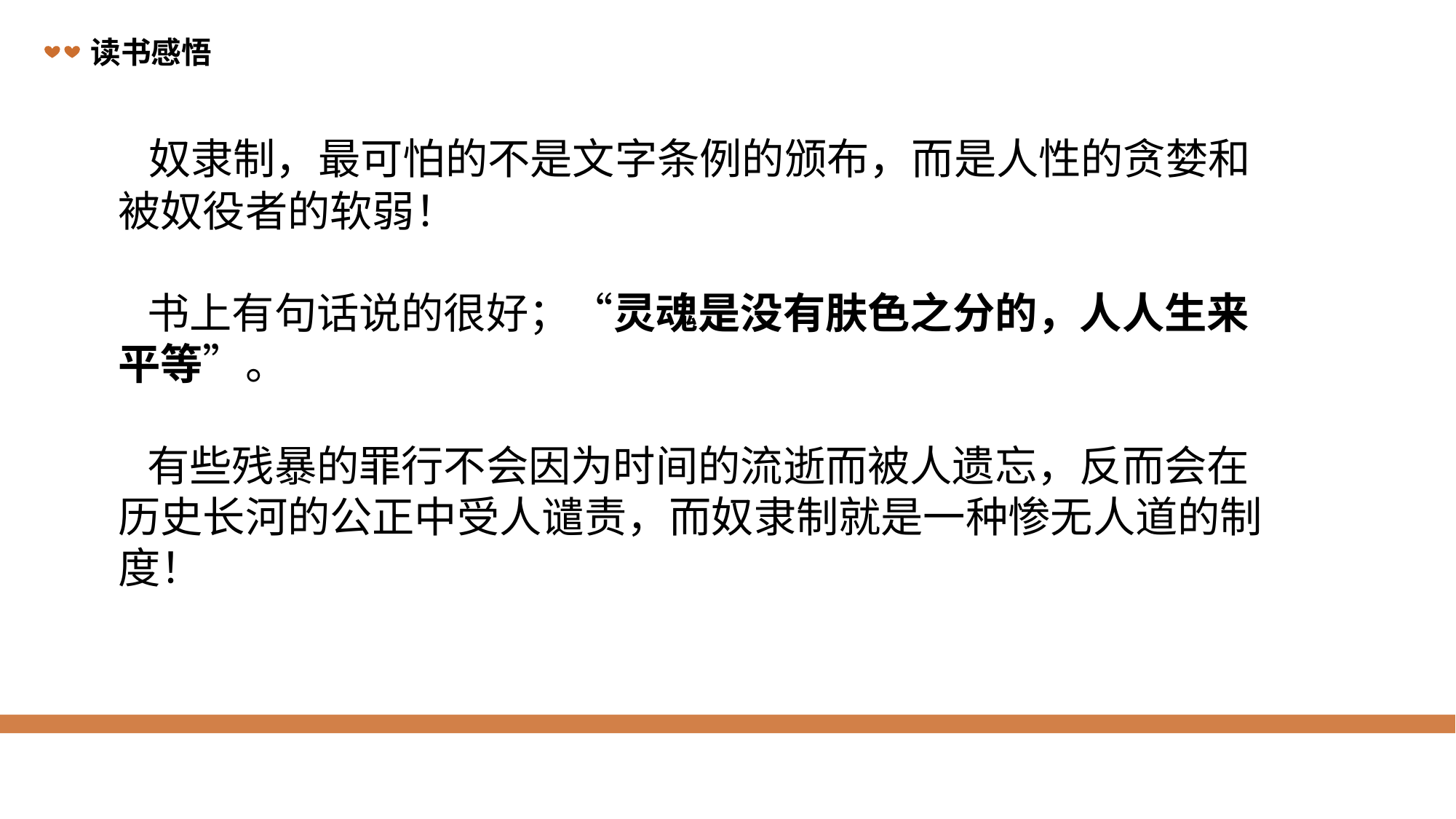

读书感悟

  奴隶制，最可怕的不是文字条例的颁布，而是人性的贪婪和被奴役者的软弱！

  书上有句话说的很好；“灵魂是没有肤色之分的，人人生来平等”。

  有些残暴的罪行不会因为时间的流逝而被人遗忘，反而会在历史长河的公正中受人谴责，而奴隶制就是一种惨无人道的制度！